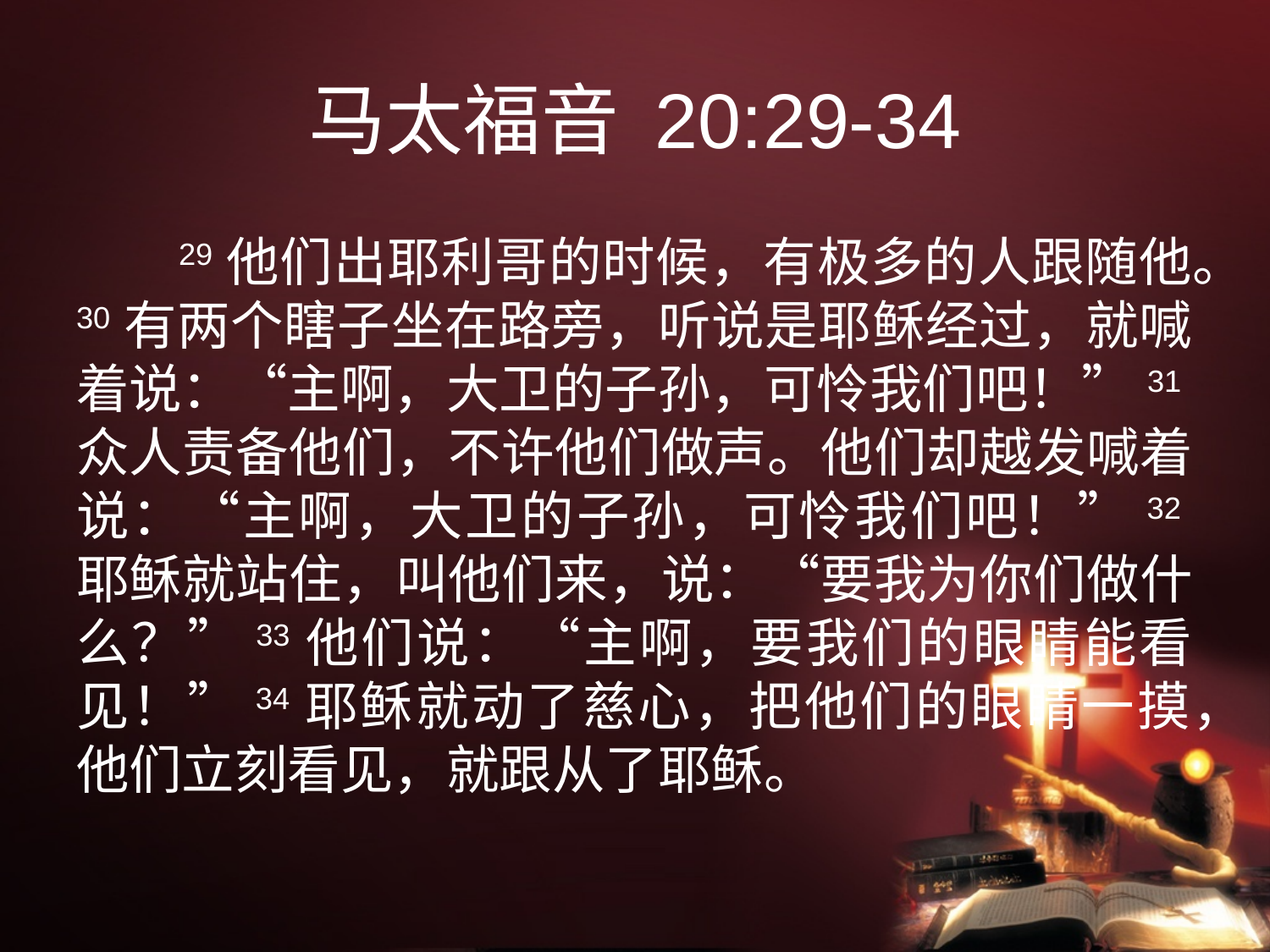

# 马太福音 20:29-34
           29他们出耶利哥的时候，有极多的人跟随他。30有两个瞎子坐在路旁，听说是耶稣经过，就喊着说：“主啊，大卫的子孙，可怜我们吧！”31众人责备他们，不许他们做声。他们却越发喊着说：“主啊，大卫的子孙，可怜我们吧！”32耶稣就站住，叫他们来，说：“要我为你们做什么？”33他们说：“主啊，要我们的眼睛能看见！”34耶稣就动了慈心，把他们的眼睛一摸，他们立刻看见，就跟从了耶稣。